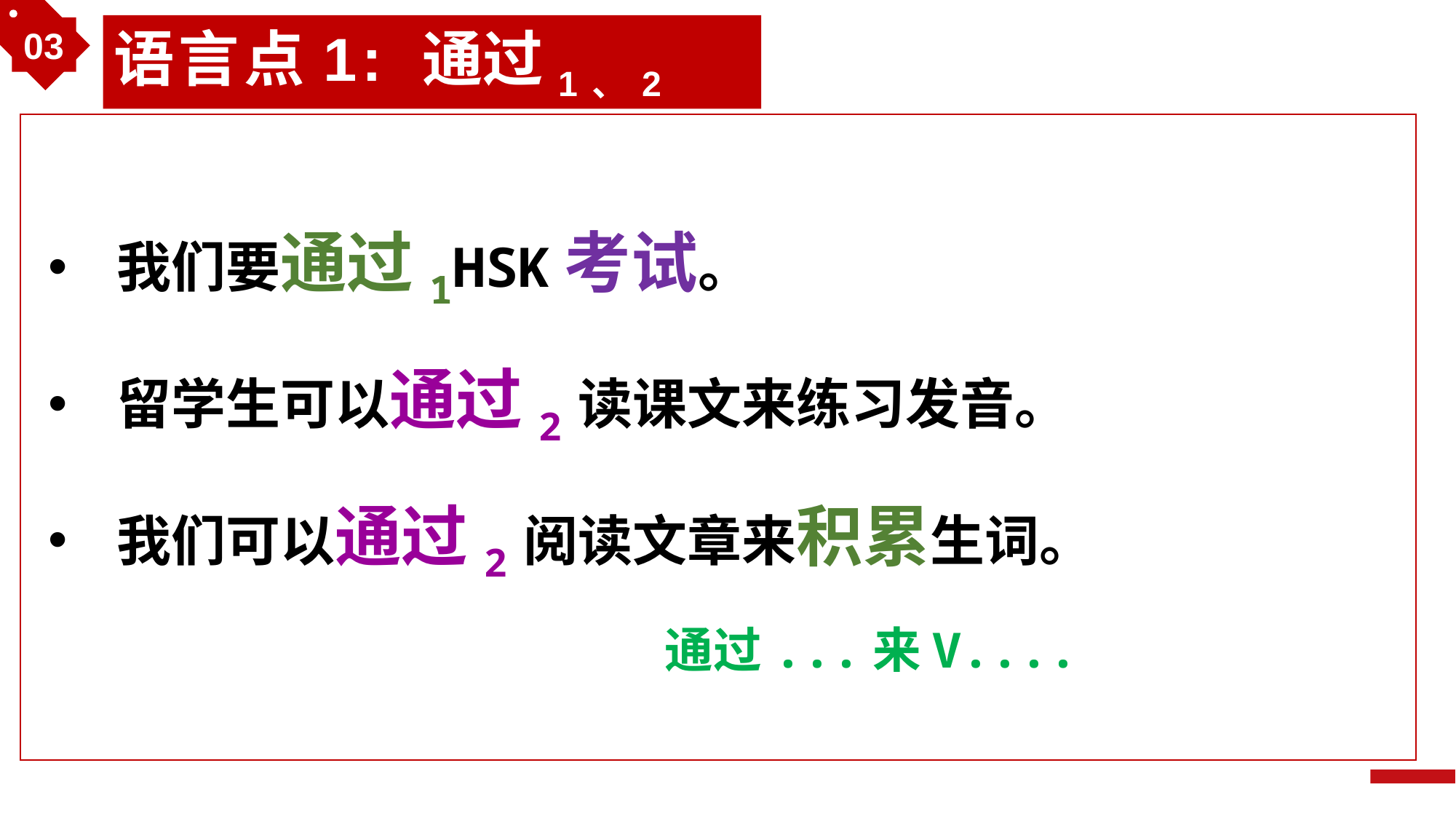

03
语言点1: 通过1、2

我们要通过1HSK考试。
留学生可以通过2读课文来练习发音。
我们可以通过2阅读文章来积累生词。
通过...来V....